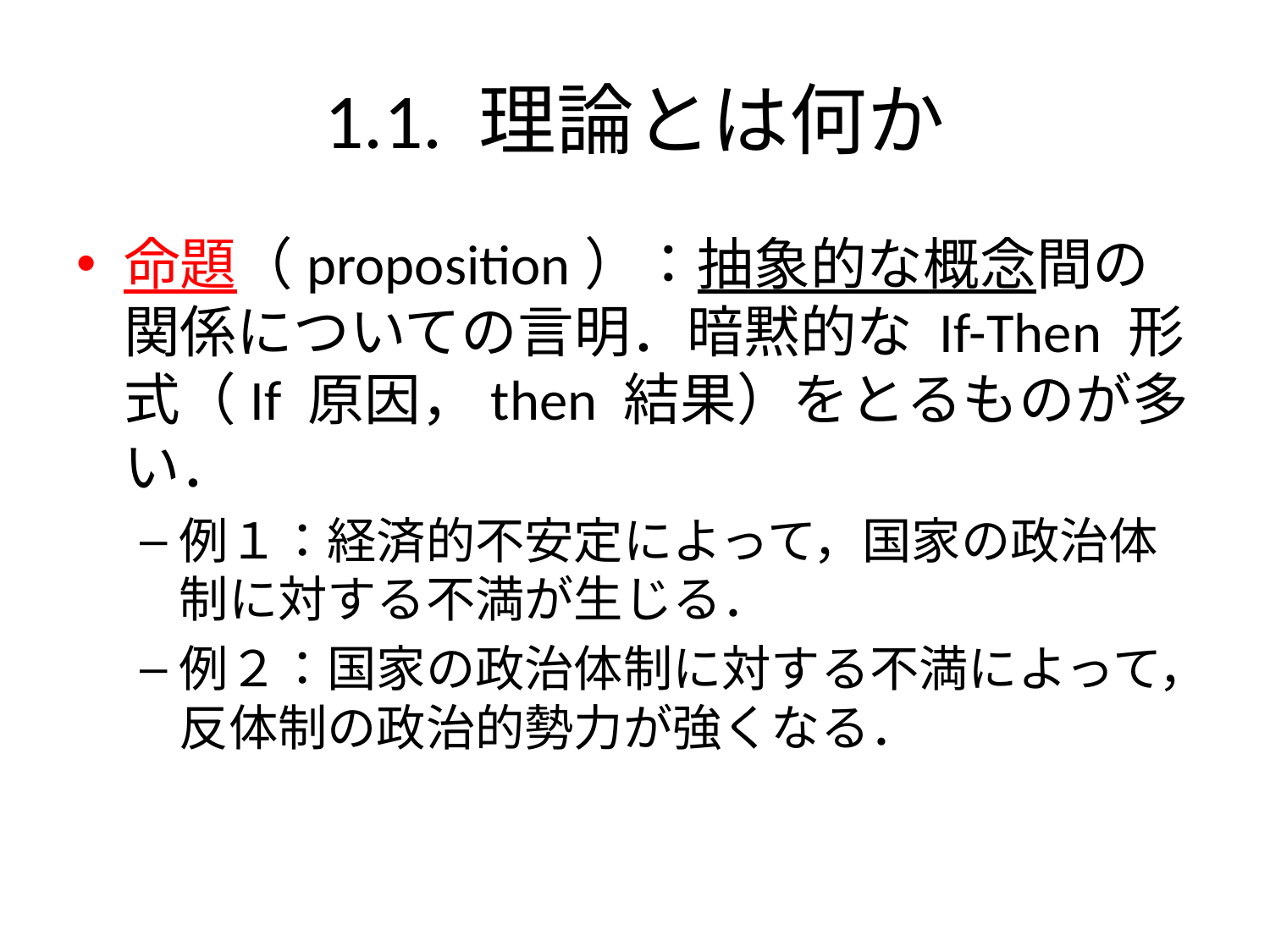

# 1.1. 理論とは何か
命題（proposition）：抽象的な概念間の関係についての言明．暗黙的な If-Then 形式（If 原因，then 結果）をとるものが多い．
例１：経済的不安定によって，国家の政治体制に対する不満が生じる．
例２：国家の政治体制に対する不満によって，反体制の政治的勢力が強くなる．